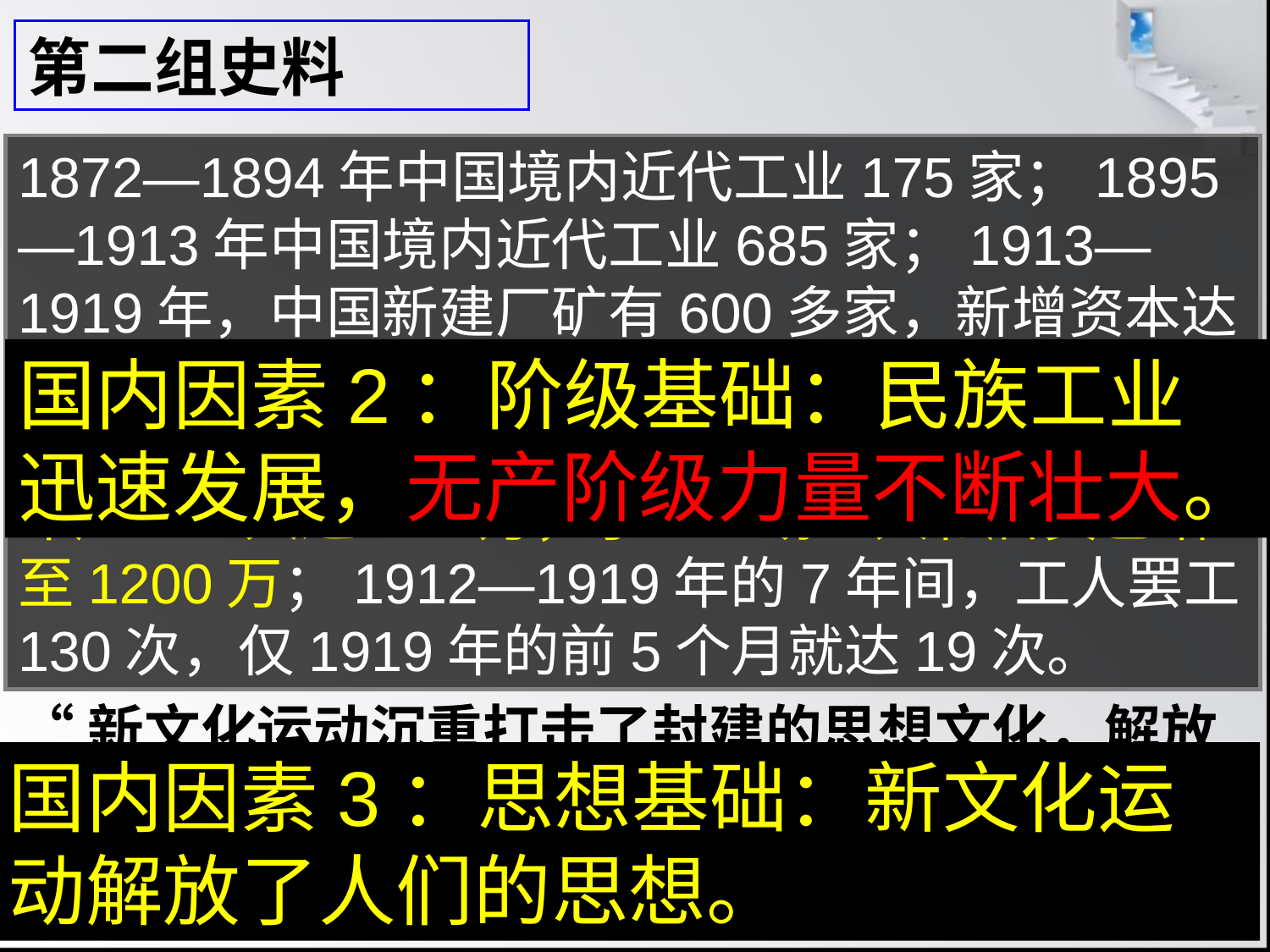

第二组史料
1872—1894年中国境内近代工业175家；1895—1913年中国境内近代工业685家；1913—1919年，中国新建厂矿有600多家，新增资本达一亿三千多万元，超过了过去半个世纪。
辛亥革命前产业工人达50万—60万人；1919年产业工人达200万，手工工场工人和店员已增至1200万；1912—1919年的7年间，工人罢工130次，仅1919年的前5个月就达19次。
国内因素2：阶级基础：民族工业迅速发展，无产阶级力量不断壮大。
“新文化运动沉重打击了封建的思想文化，解放了人们的思想……为伟大的五四运动作了思想的先导，为马克思主义在中国的传播开辟了道路”
国内因素3：思想基础：新文化运动解放了人们的思想。